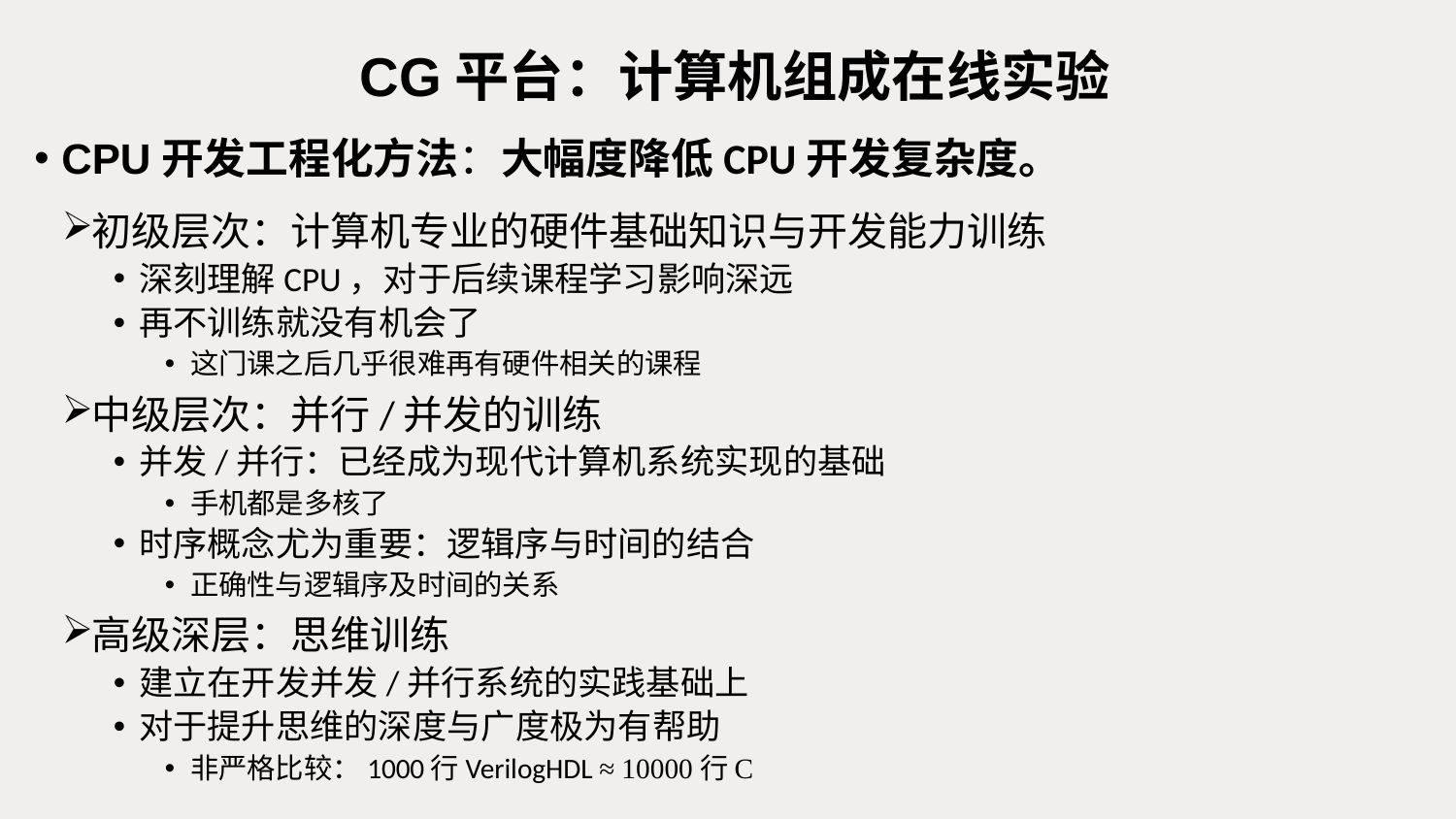

CG平台：计算机组成在线实验
CPU开发工程化方法：大幅度降低CPU开发复杂度。
初级层次：计算机专业的硬件基础知识与开发能力训练
深刻理解CPU，对于后续课程学习影响深远
再不训练就没有机会了
这门课之后几乎很难再有硬件相关的课程
中级层次：并行/并发的训练
并发/并行：已经成为现代计算机系统实现的基础
手机都是多核了
时序概念尤为重要：逻辑序与时间的结合
正确性与逻辑序及时间的关系
高级深层：思维训练
建立在开发并发/并行系统的实践基础上
对于提升思维的深度与广度极为有帮助
非严格比较：1000行VerilogHDL ≈ 10000行C